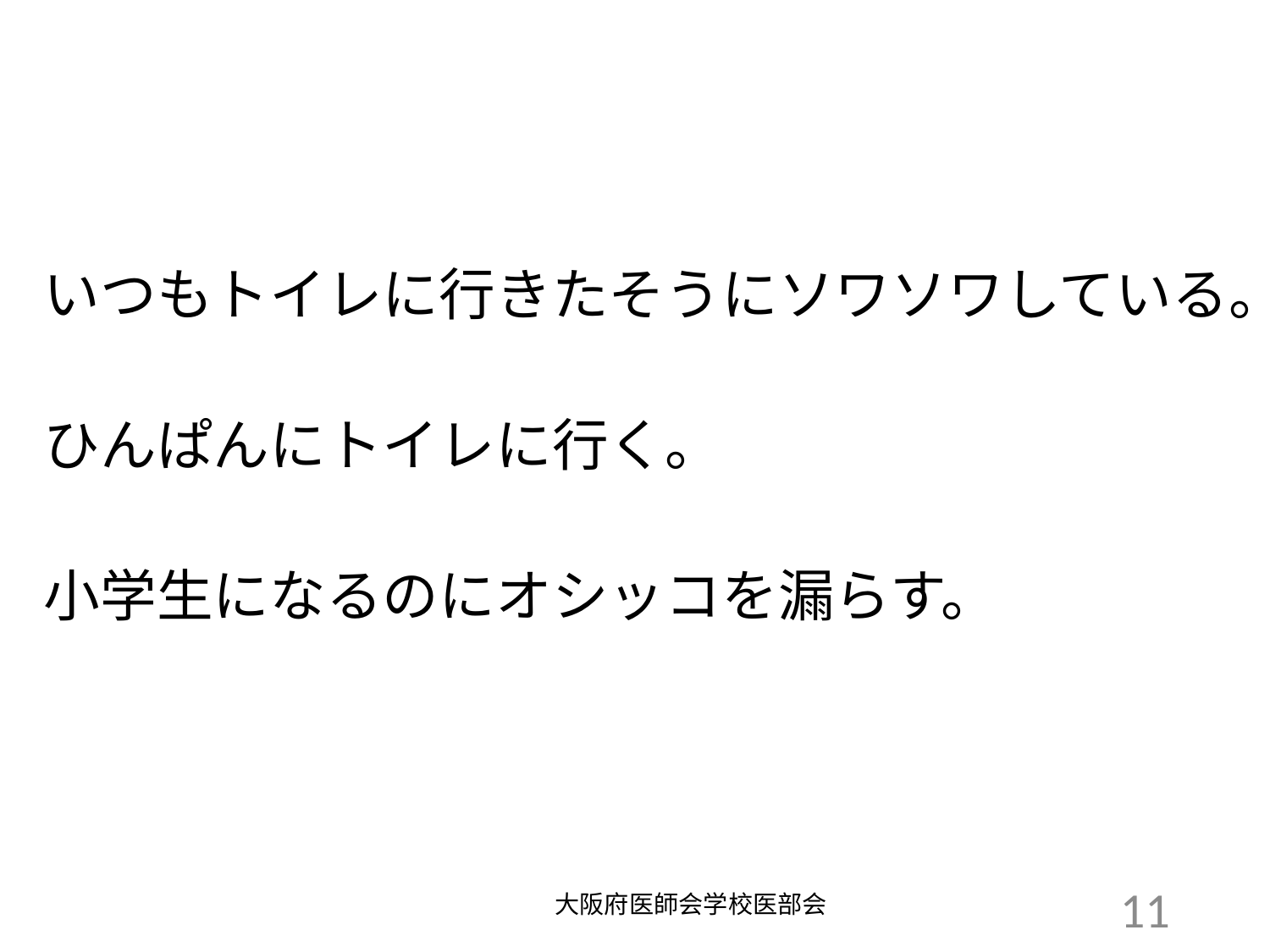

いつもトイレに行きたそうにソワソワしている。
ひんぱんにトイレに行く。
小学生になるのにオシッコを漏らす。
大阪府医師会学校医部会
11